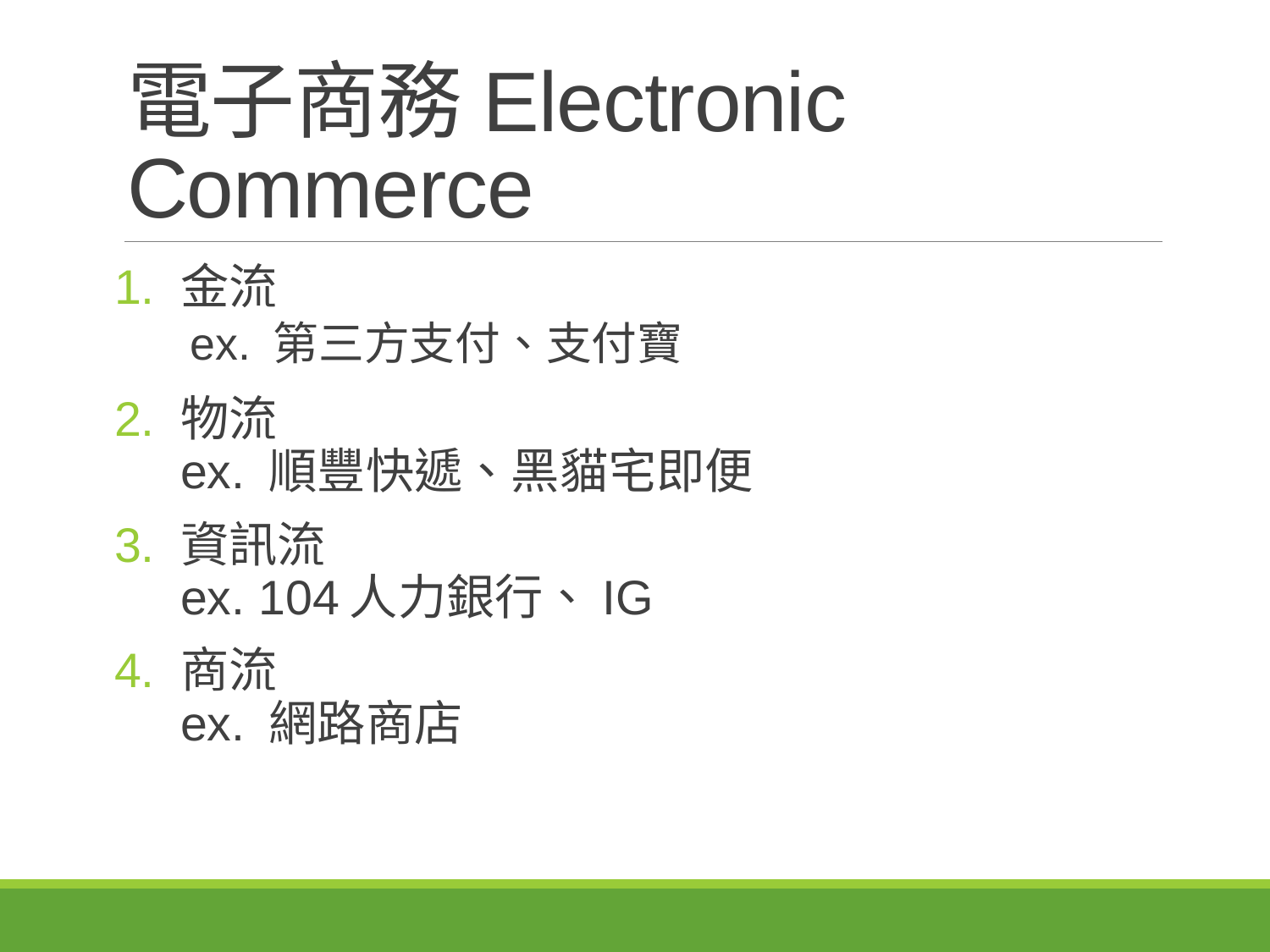

# 電子商務Electronic Commerce
金流
   ex. 第三方支付、支付寶
物流
ex. 順豐快遞、黑貓宅即便
資訊流
ex. 104人力銀行、IG
商流
ex. 網路商店